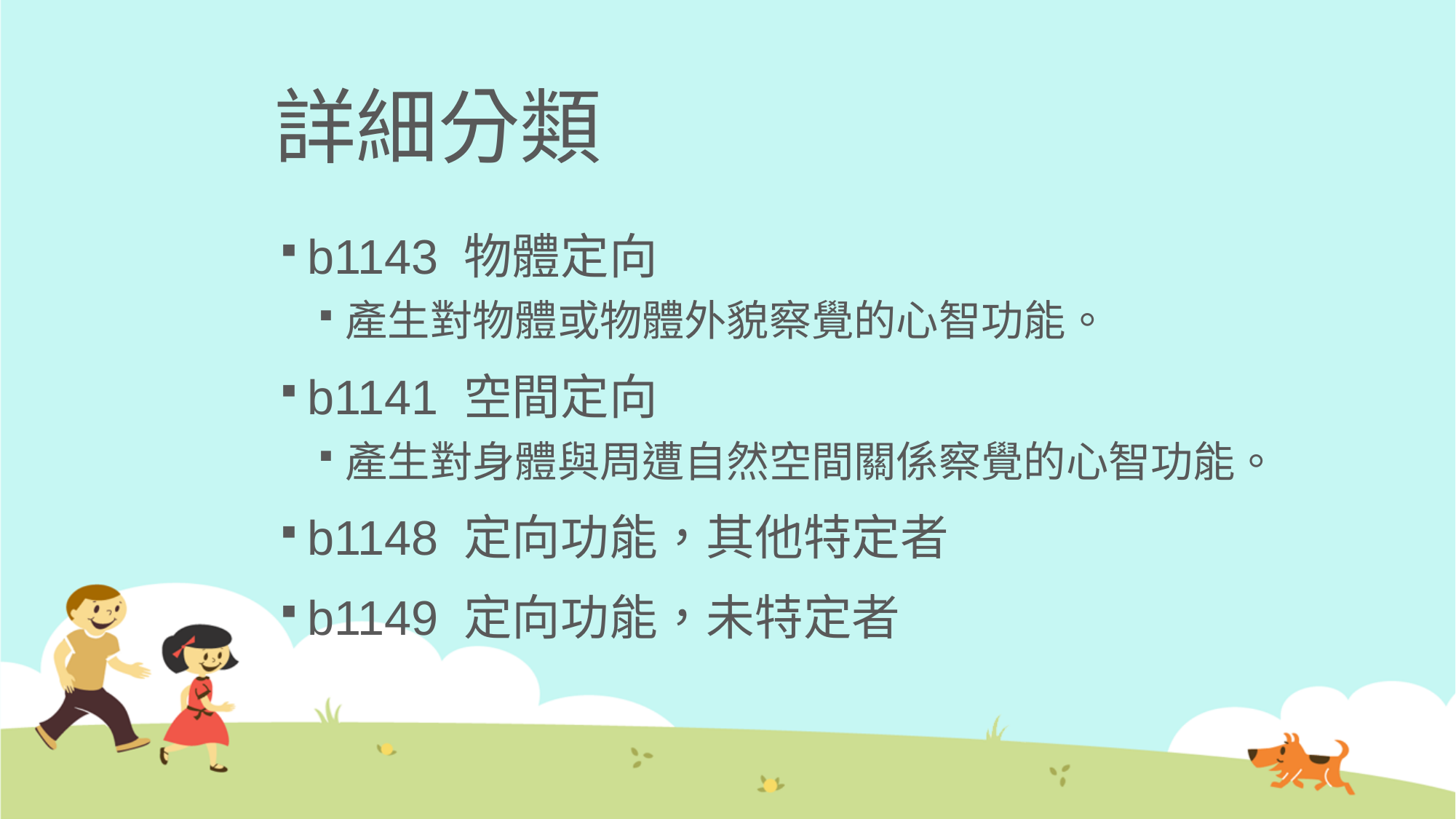

# 詳細分類
b1143 物體定向
產生對物體或物體外貌察覺的心智功能。
b1141 空間定向
產生對身體與周遭自然空間關係察覺的心智功能。
b1148 定向功能，其他特定者
b1149 定向功能，未特定者